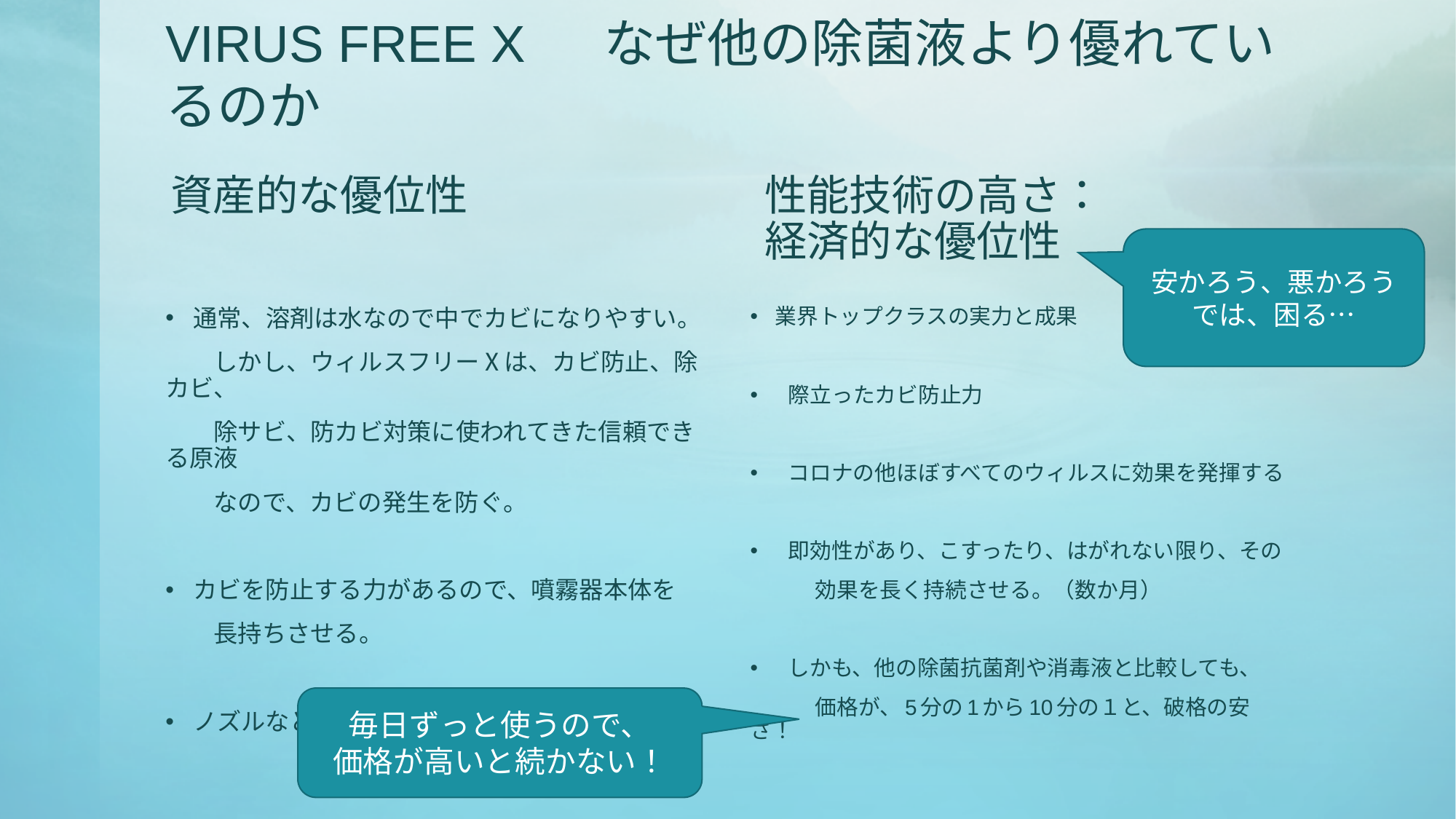

# VIRUS FREE X 　なぜ他の除菌液より優れているのか
資産的な優位性　　　　　　　性能技術の高さ：
　　　　　　　　　　　　　　経済的な優位性
安かろう、悪かろうでは、困る…
通常、溶剤は水なので中でカビになりやすい。
　　しかし、ウィルスフリーⅩは、カビ防止、除カビ、
　　除サビ、防カビ対策に使われてきた信頼できる原液
　　なので、カビの発生を防ぐ。

カビを防止する力があるので、噴霧器本体を
　　長持ちさせる。

ノズルなどの詰まりが起きない。

業界トップクラスの実力と成果

際立ったカビ防止力

コロナの他ほぼすべてのウィルスに効果を発揮する

即効性があり、こすったり、はがれない限り、その
　　　効果を長く持続させる。（数か月）

しかも、他の除菌抗菌剤や消毒液と比較しても、
　　　価格が、5分の1から10分の１と、破格の安さ！

毎日ずっと使うので、
価格が高いと続かない！